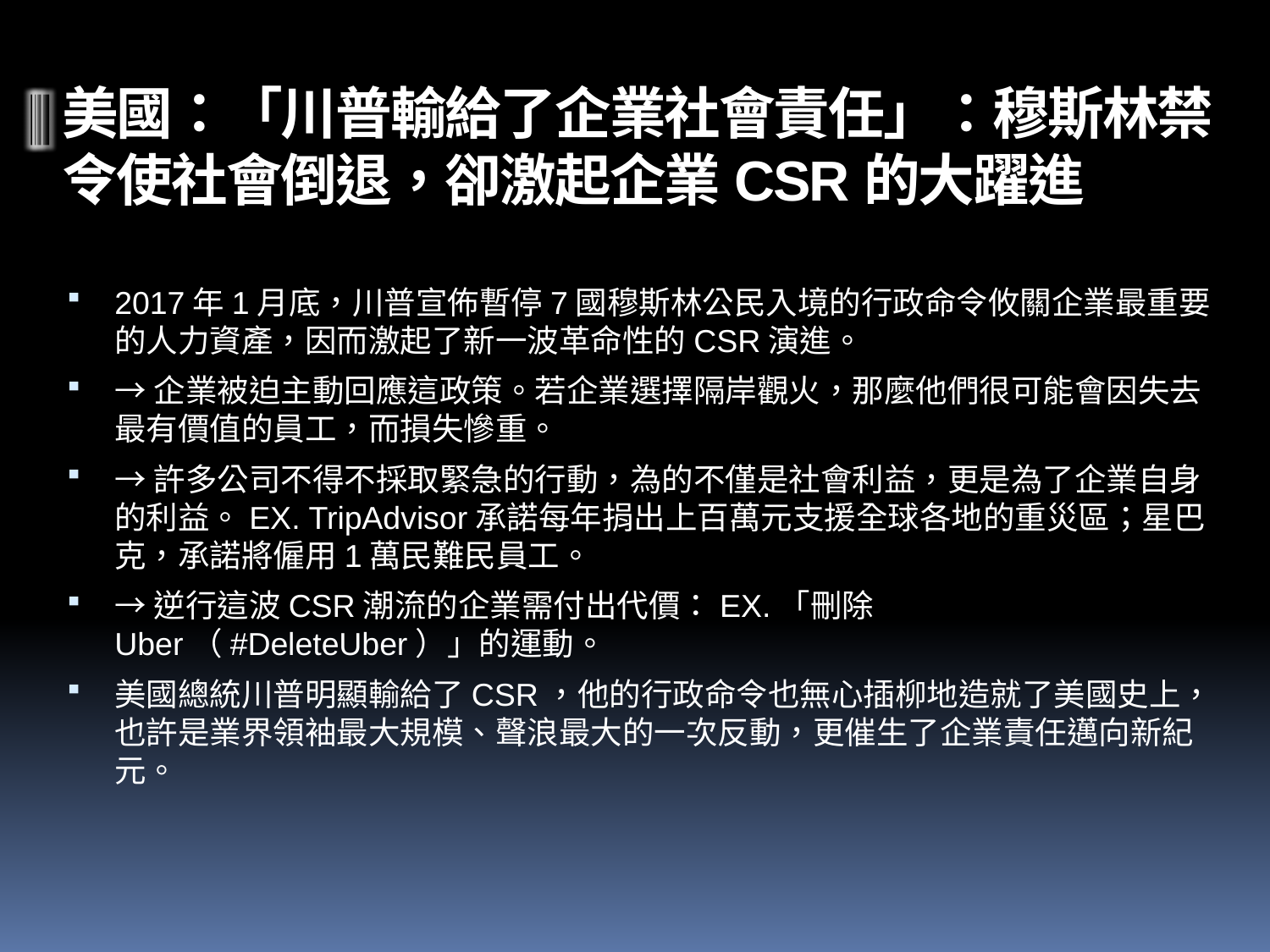

# 美國：「川普輸給了企業社會責任」：穆斯林禁令使社會倒退，卻激起企業CSR的大躍進
2017年1月底，川普宣佈暫停7國穆斯林公民入境的行政命令攸關企業最重要的人力資產，因而激起了新一波革命性的CSR演進。
→企業被迫主動回應這政策。若企業選擇隔岸觀火，那麼他們很可能會因失去最有價值的員工，而損失慘重。
→許多公司不得不採取緊急的行動，為的不僅是社會利益，更是為了企業自身的利益。EX. TripAdvisor承諾每年捐出上百萬元支援全球各地的重災區；星巴克，承諾將僱用1萬民難民員工。
→逆行這波CSR潮流的企業需付出代價：EX.「刪除Uber（#DeleteUber）」的運動。
美國總統川普明顯輸給了CSR，他的行政命令也無心插柳地造就了美國史上，也許是業界領袖最大規模、聲浪最大的一次反動，更催生了企業責任邁向新紀元。